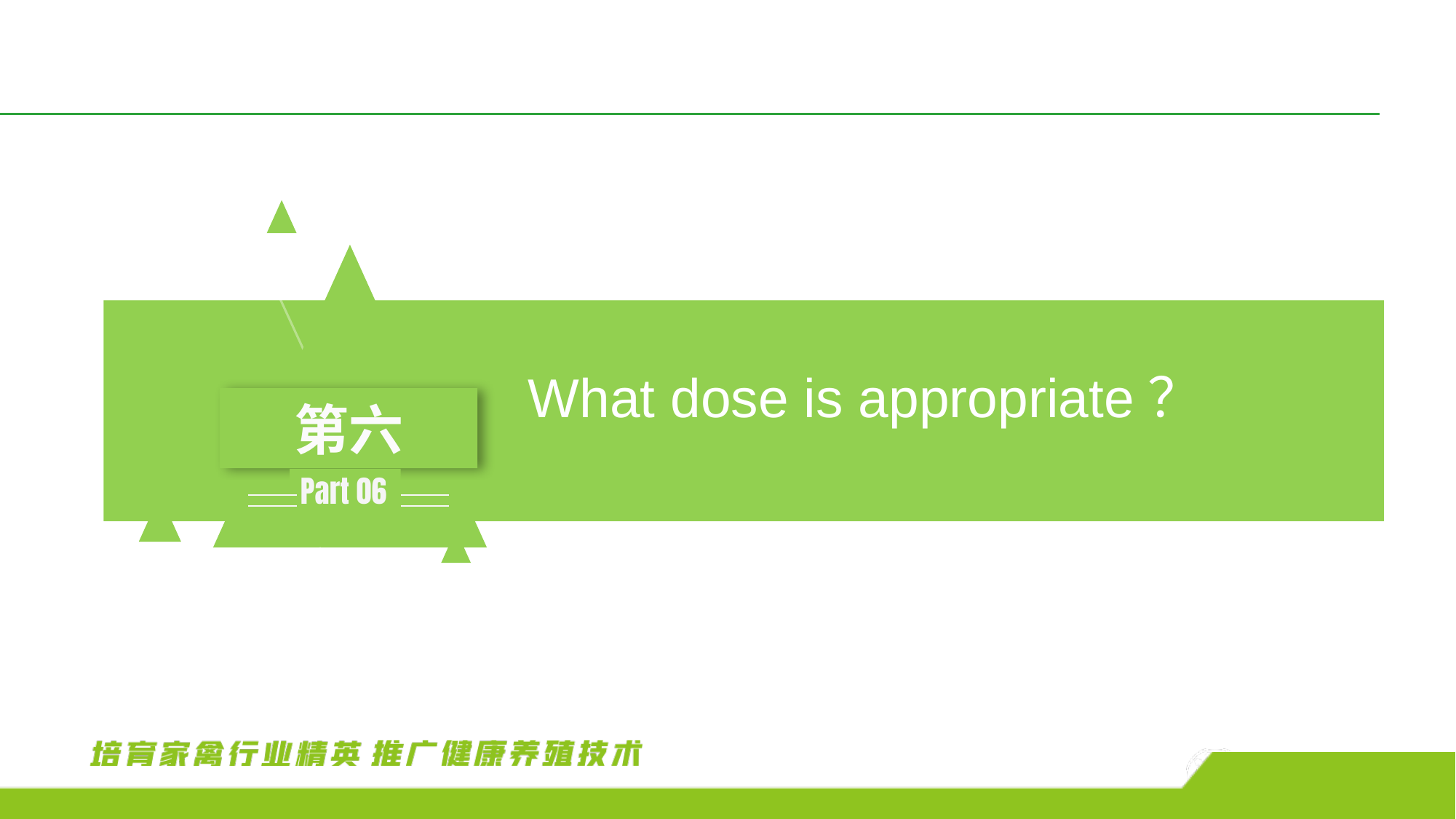

What dose is appropriate？
第六
Part 06